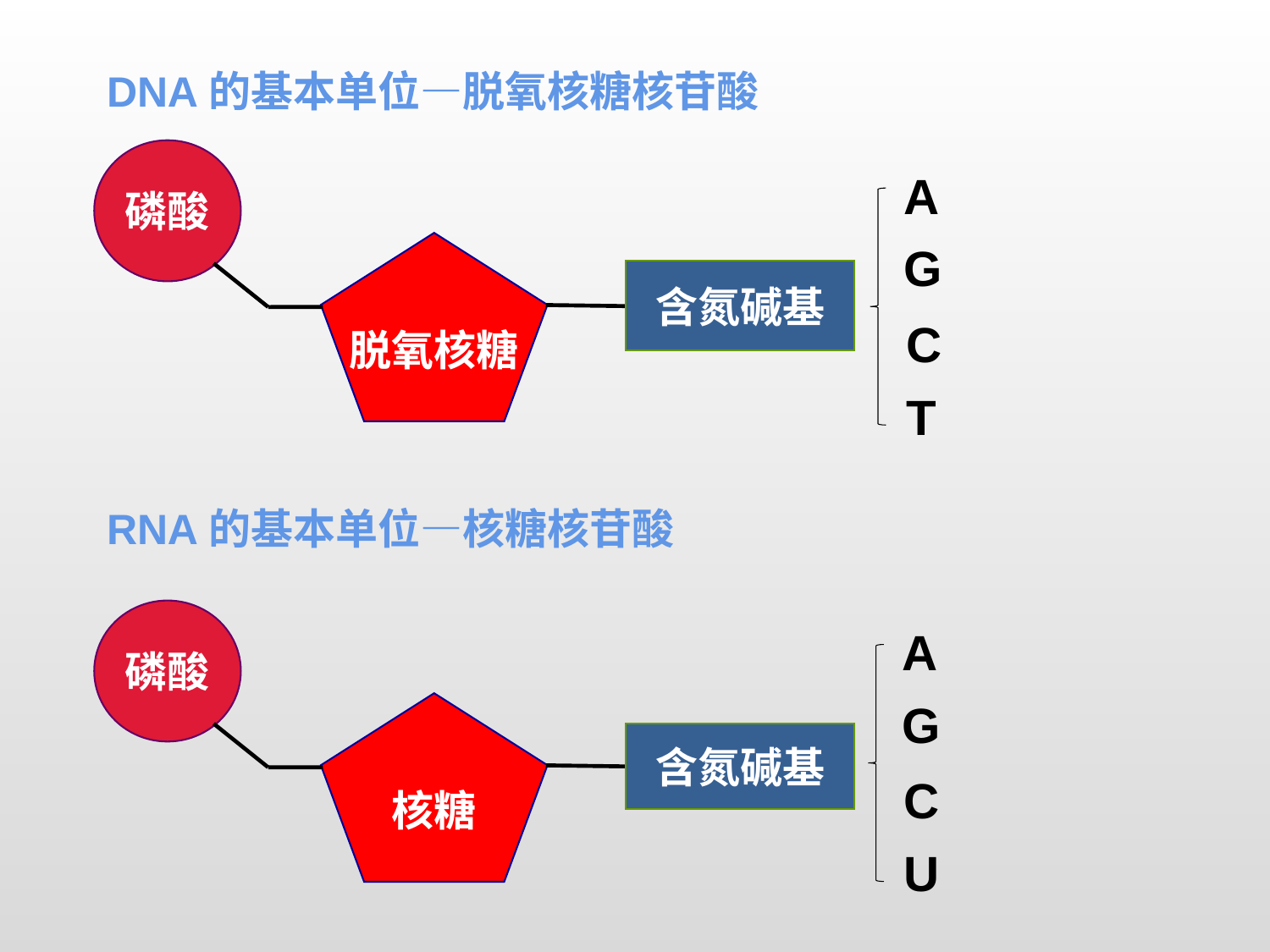

DNA的基本单位—脱氧核糖核苷酸
磷酸
脱氧核糖
含氮碱基

A

G
C
T
RNA的基本单位—核糖核苷酸
磷酸
核糖
含氮碱基

A

G
C
U